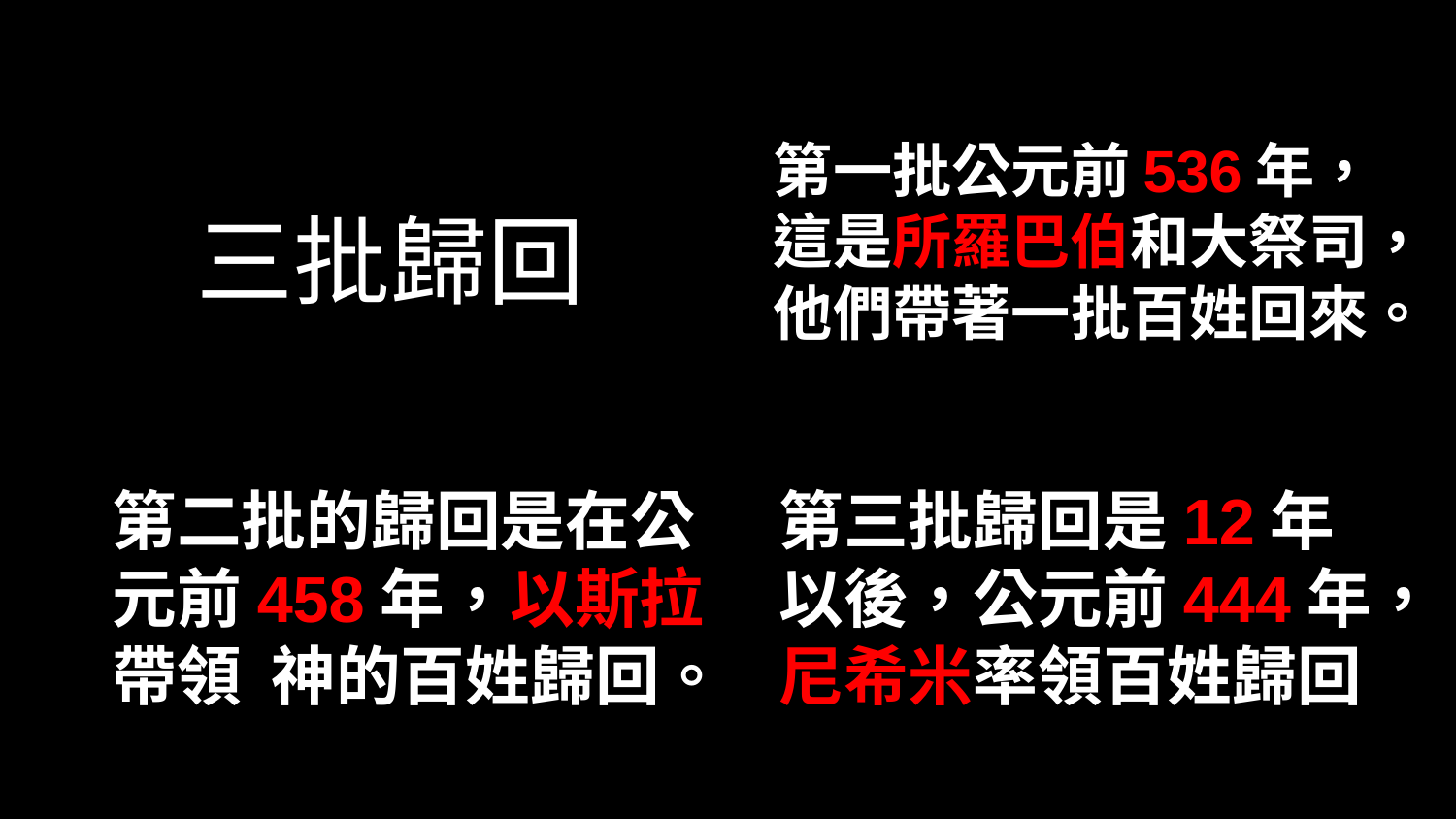

第一批公元前536年，這是所羅巴伯和大祭司，他們帶著一批百姓回來。

# 三批歸回
第二批的歸回是在公元前458年，以斯拉帶領  神的百姓歸回。

第三批歸回是12年以後，公元前444年，尼希米率領百姓歸回。